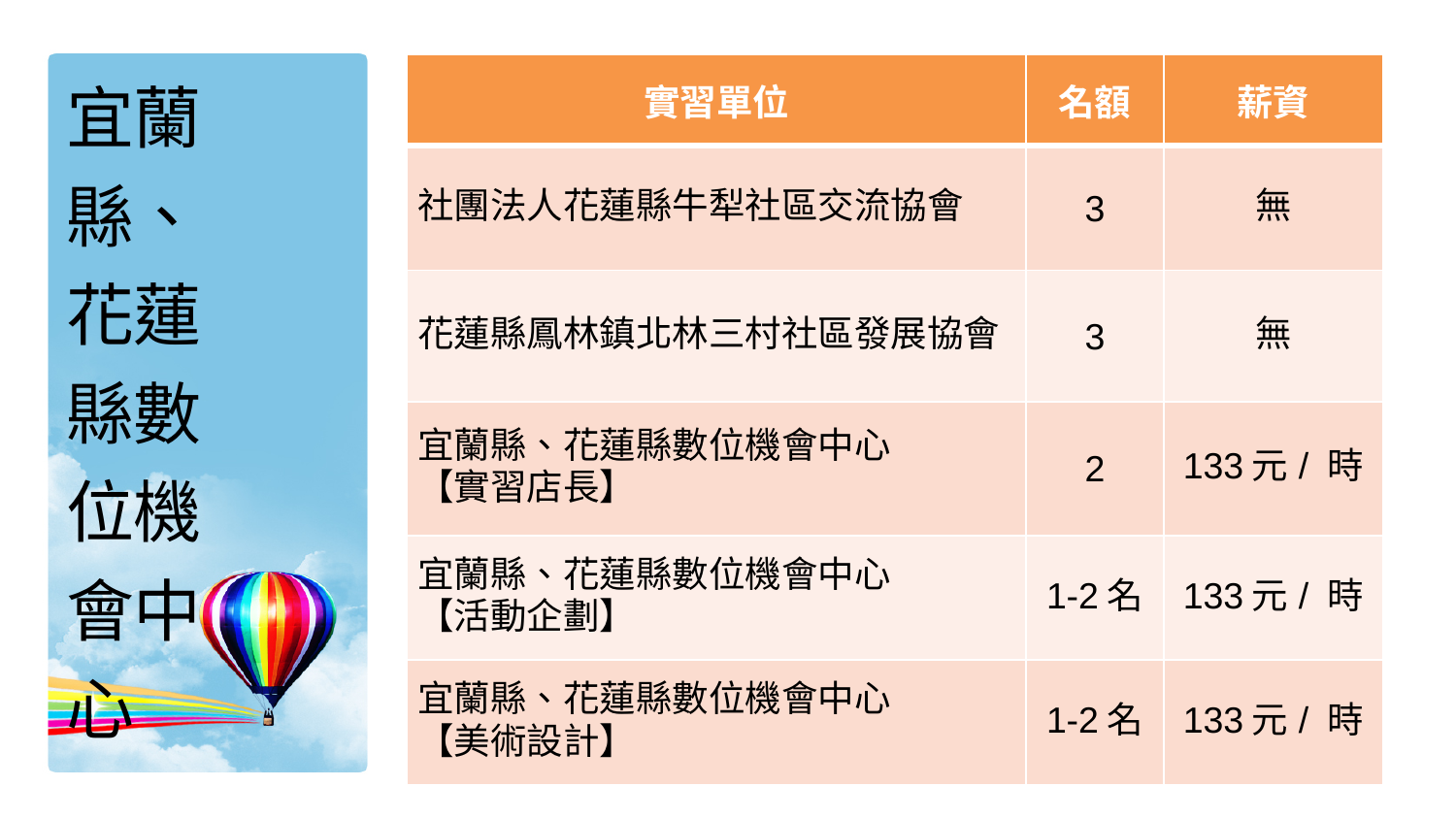

# 宜蘭縣、花蓮縣數位機會中心
| 實習單位 | 名額 | 薪資 |
| --- | --- | --- |
| 社團法人花蓮縣牛犁社區交流協會 | 3 | 無 |
| 花蓮縣鳳林鎮北林三村社區發展協會 | 3 | 無 |
| 宜蘭縣、花蓮縣數位機會中心 【實習店長】 | 2 | 133元/ 時 |
| 宜蘭縣、花蓮縣數位機會中心 【活動企劃】 | 1-2名 | 133元/ 時 |
| 宜蘭縣、花蓮縣數位機會中心 【美術設計】 | 1-2名 | 133元/ 時 |